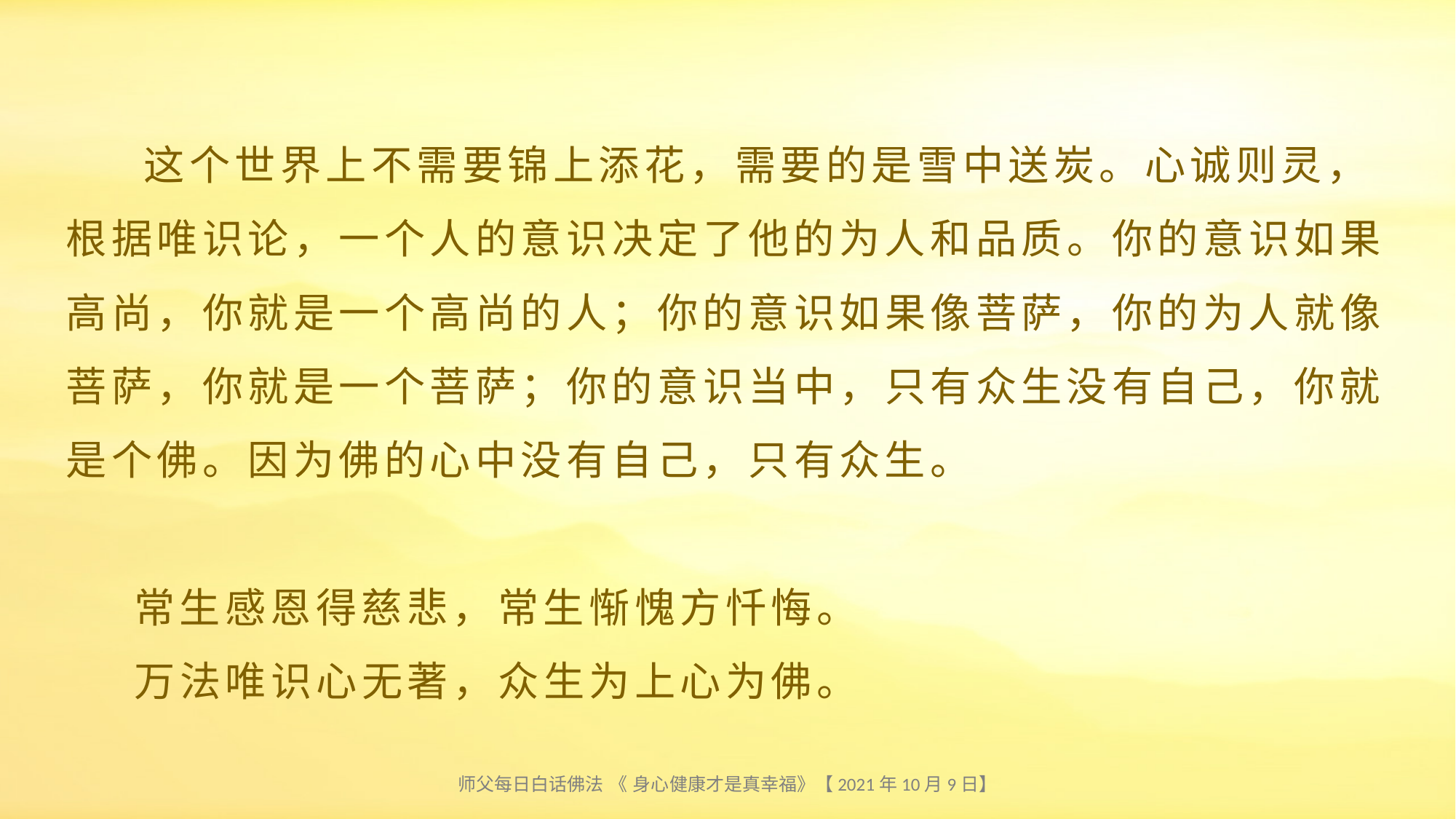

# 这个世界上不需要锦上添花，需要的是雪中送炭。心诚则灵，根据唯识论，一个人的意识决定了他的为人和品质。你的意识如果高尚，你就是一个高尚的人；你的意识如果像菩萨，你的为人就像菩萨，你就是一个菩萨；你的意识当中，只有众生没有自己，你就是个佛。因为佛的心中没有自己，只有众生。 常生感恩得慈悲，常生惭愧方忏悔。 万法唯识心无著，众生为上心为佛。
师父每日白话佛法 《 身心健康才是真幸福》【2021年10月9日】